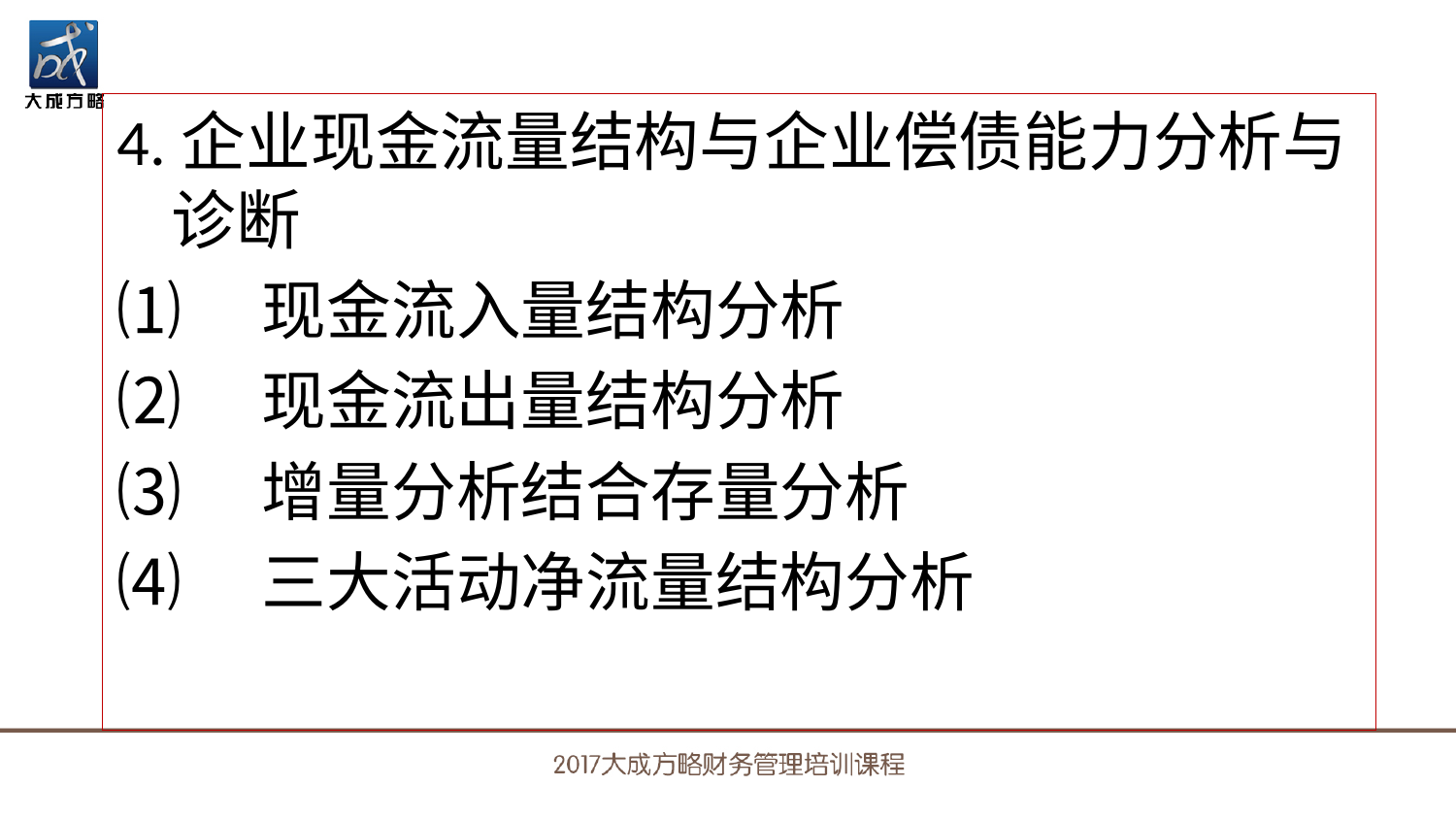

4.企业现金流量结构与企业偿债能力分析与诊断
⑴　现金流入量结构分析
⑵　现金流出量结构分析
⑶　增量分析结合存量分析
⑷　三大活动净流量结构分析